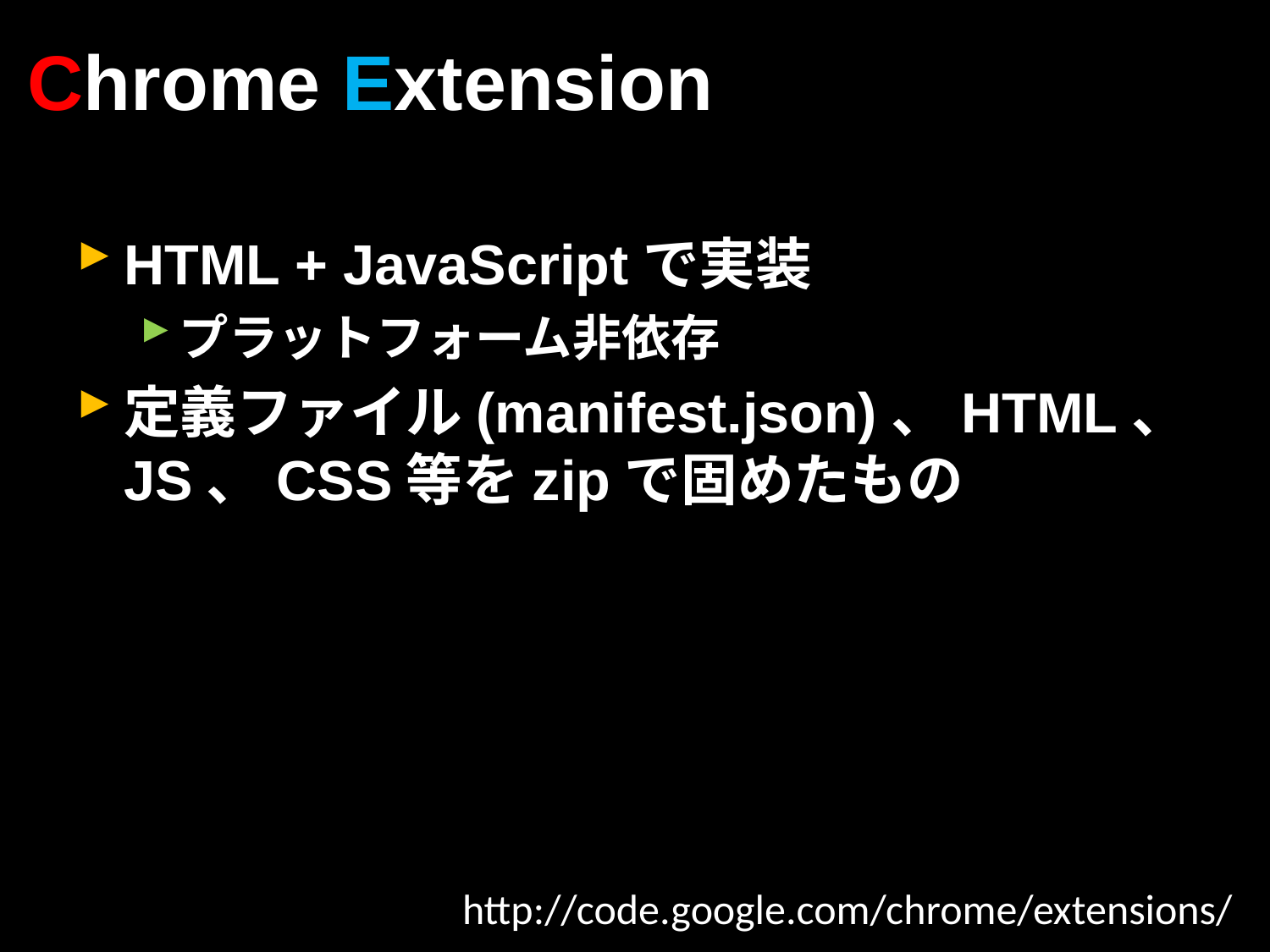

# Chrome Extension
HTML + JavaScriptで実装
プラットフォーム非依存
定義ファイル(manifest.json)、HTML、JS、CSS等をzipで固めたもの
http://code.google.com/chrome/extensions/